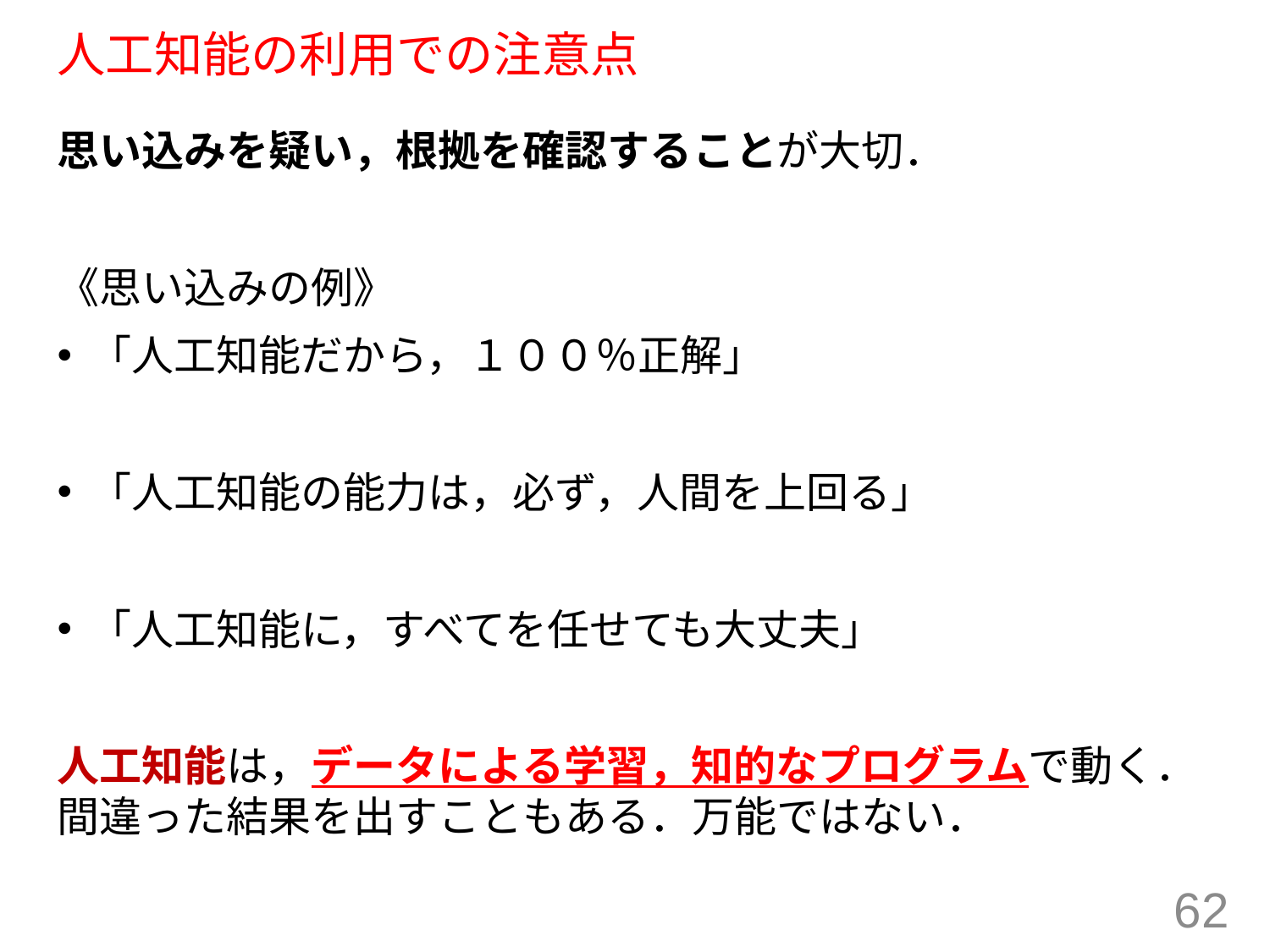

# 人工知能の利用での注意点
思い込みを疑い，根拠を確認することが大切．

《思い込みの例》
「人工知能だから，１００％正解」

「人工知能の能力は，必ず，人間を上回る」

「人工知能に，すべてを任せても大丈夫」

人工知能は，データによる学習，知的なプログラムで動く．間違った結果を出すこともある．万能ではない．

62